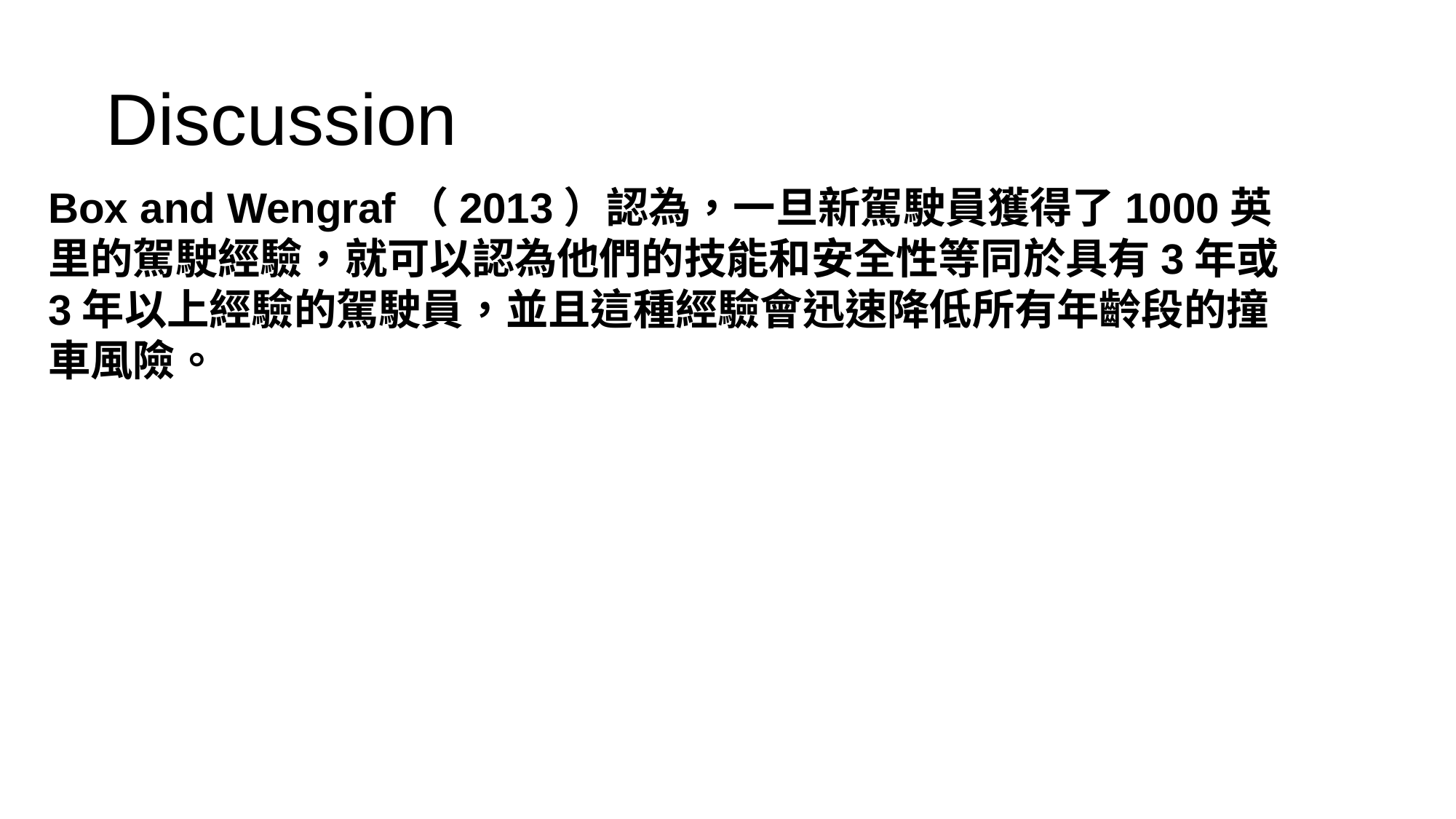

Discussion
Box and Wengraf（2013）認為，一旦新駕駛員獲得了1000英里的駕駛經驗，就可以認為他們的技能和安全性等同於具有3年或3年以上經驗的駕駛員，並且這種經驗會迅速降低所有年齡段的撞車風險。